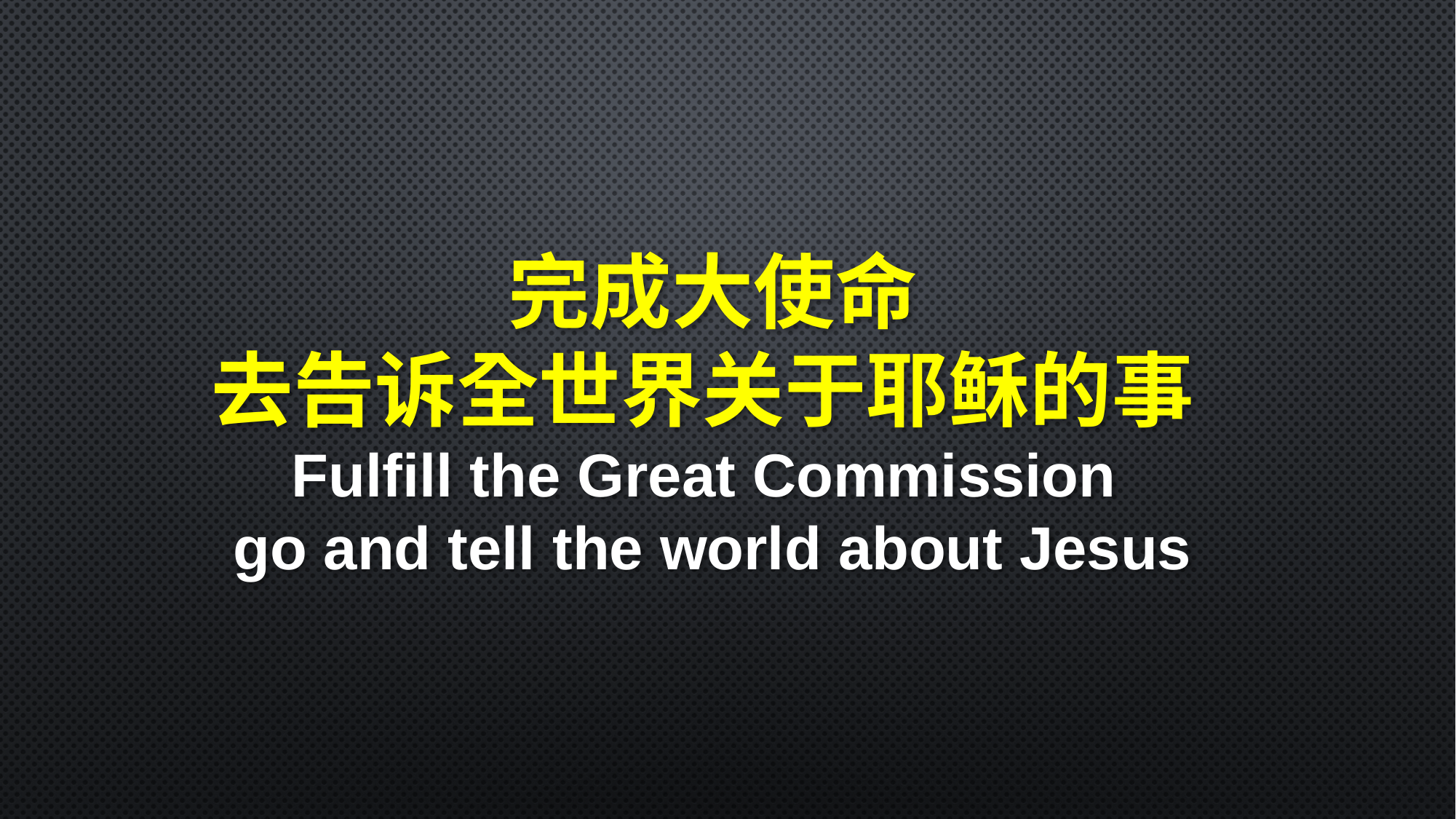

完成大使命
去告诉全世界关于耶稣的事Fulfill the Great Commission
go and tell the world about Jesus